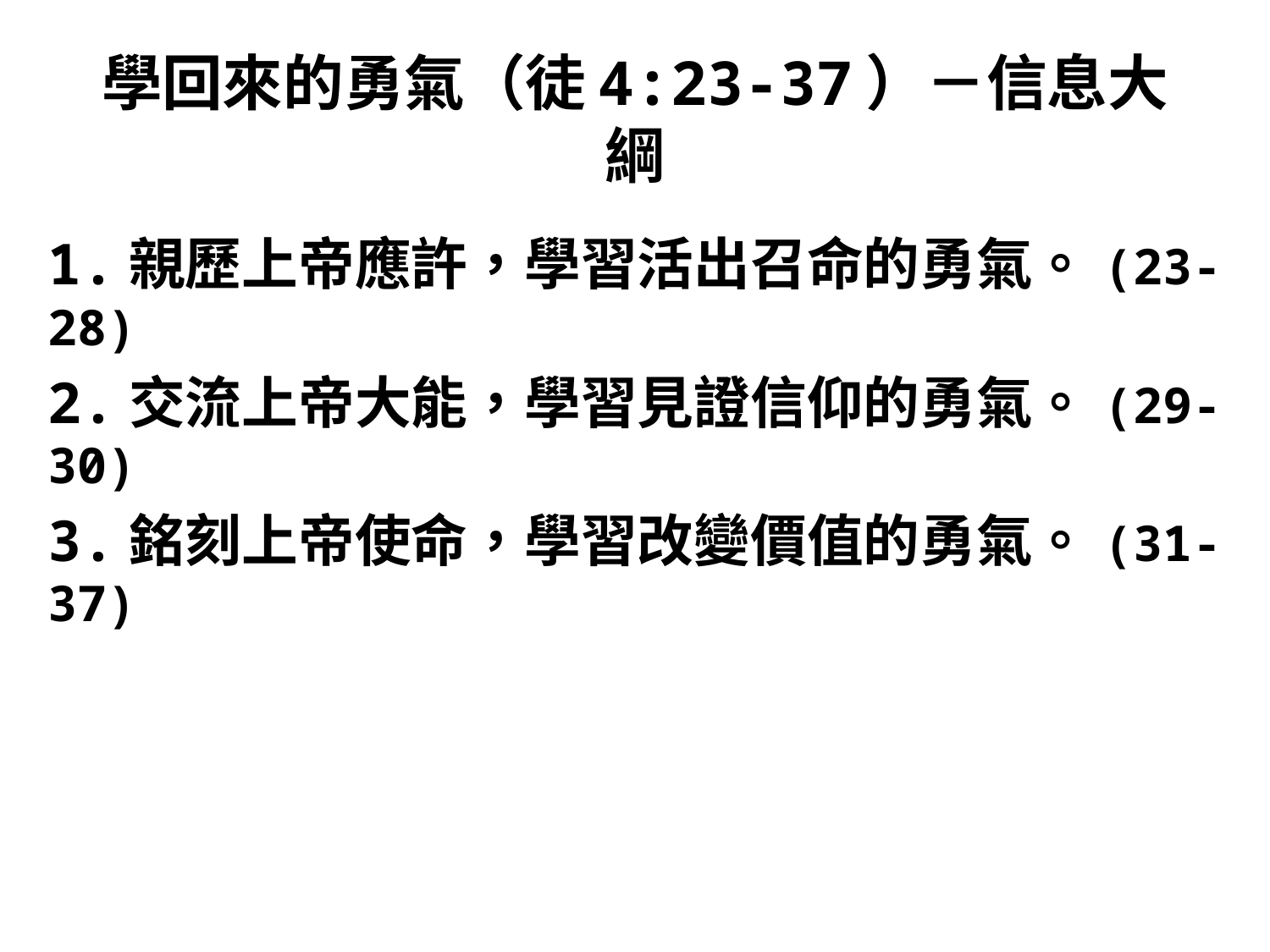

# 學回來的勇氣（徒4:23-37）－信息大綱
1.親歷上帝應許，學習活出召命的勇氣。(23-28)
2.交流上帝大能，學習見證信仰的勇氣。(29-30)
3.銘刻上帝使命，學習改變價值的勇氣。(31-37)